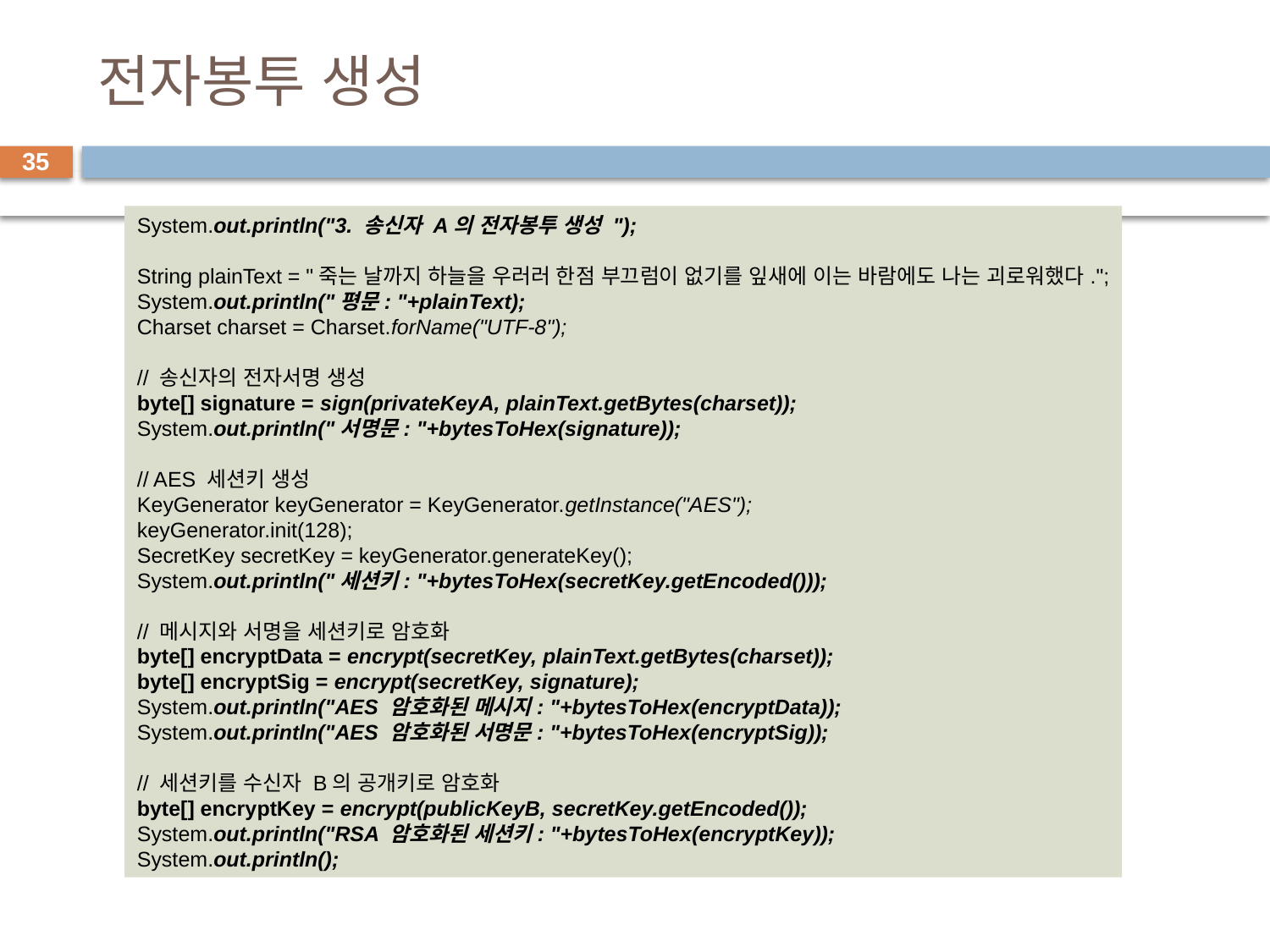

# 전자봉투 생성
35
System.out.println("3. 송신자 A의 전자봉투 생성 ");

String plainText = "죽는 날까지 하늘을 우러러 한점 부끄럼이 없기를 잎새에 이는 바람에도 나는 괴로워했다.";
System.out.println("평문: "+plainText);
Charset charset = Charset.forName("UTF-8");

// 송신자의 전자서명 생성
byte[] signature = sign(privateKeyA, plainText.getBytes(charset));
System.out.println("서명문: "+bytesToHex(signature));

// AES 세션키 생성
KeyGenerator keyGenerator = KeyGenerator.getInstance("AES");
keyGenerator.init(128);
SecretKey secretKey = keyGenerator.generateKey();
System.out.println("세션키: "+bytesToHex(secretKey.getEncoded()));

// 메시지와 서명을 세션키로 암호화
byte[] encryptData = encrypt(secretKey, plainText.getBytes(charset));
byte[] encryptSig = encrypt(secretKey, signature);
System.out.println("AES 암호화된 메시지: "+bytesToHex(encryptData));
System.out.println("AES 암호화된 서명문: "+bytesToHex(encryptSig));

// 세션키를 수신자 B의 공개키로 암호화
byte[] encryptKey = encrypt(publicKeyB, secretKey.getEncoded());
System.out.println("RSA 암호화된 세션키: "+bytesToHex(encryptKey));
System.out.println();